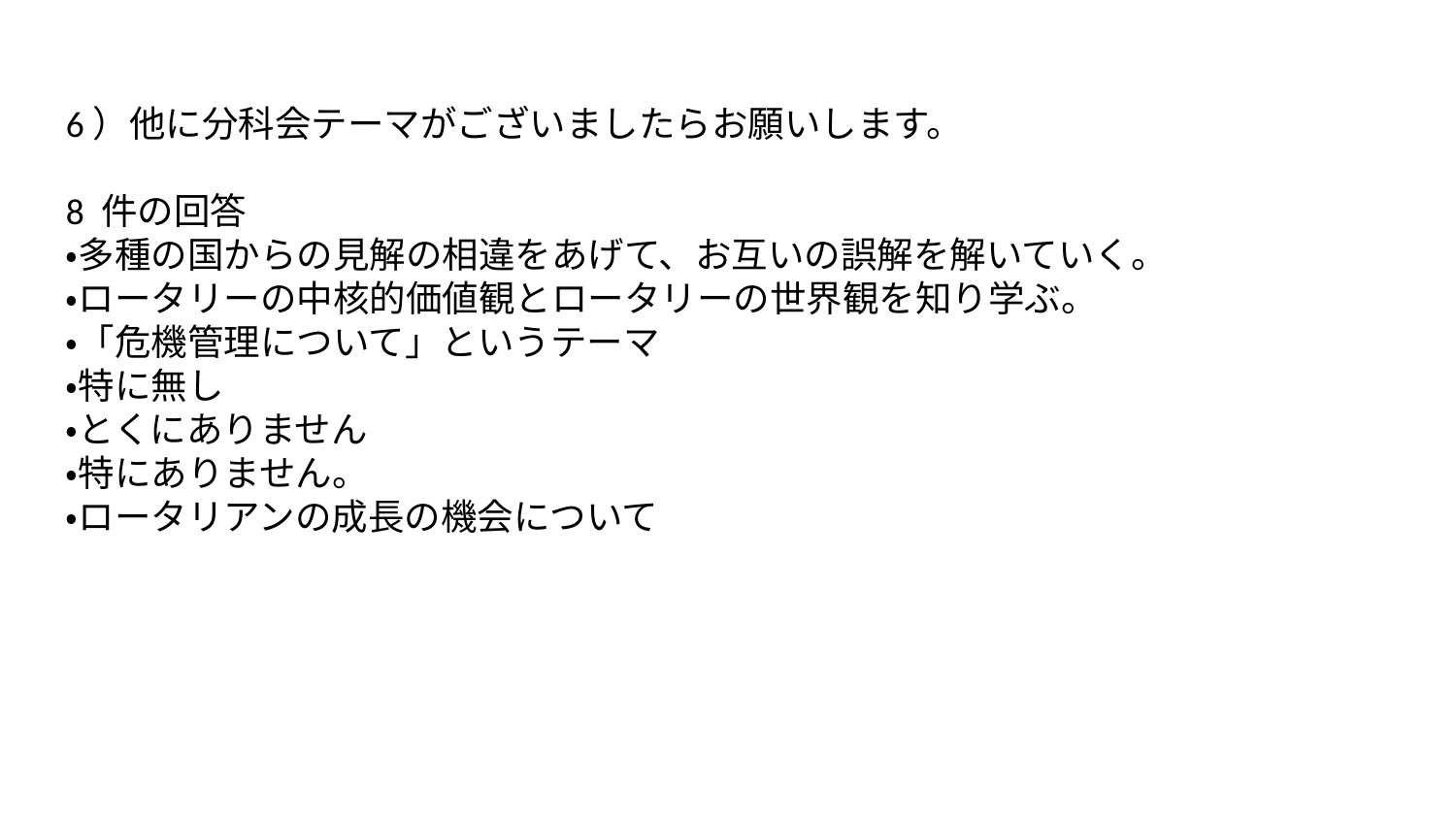

6）他に分科会テーマがございましたらお願いします。

8 件の回答
・多種の国からの見解の相違をあげて、お互いの誤解を解いていく。
・ロータリーの中核的価値観とロータリーの世界観を知り学ぶ。
・「危機管理について」というテーマ
・特に無し
・とくにありません
・特にありません。
・ロータリアンの成長の機会について